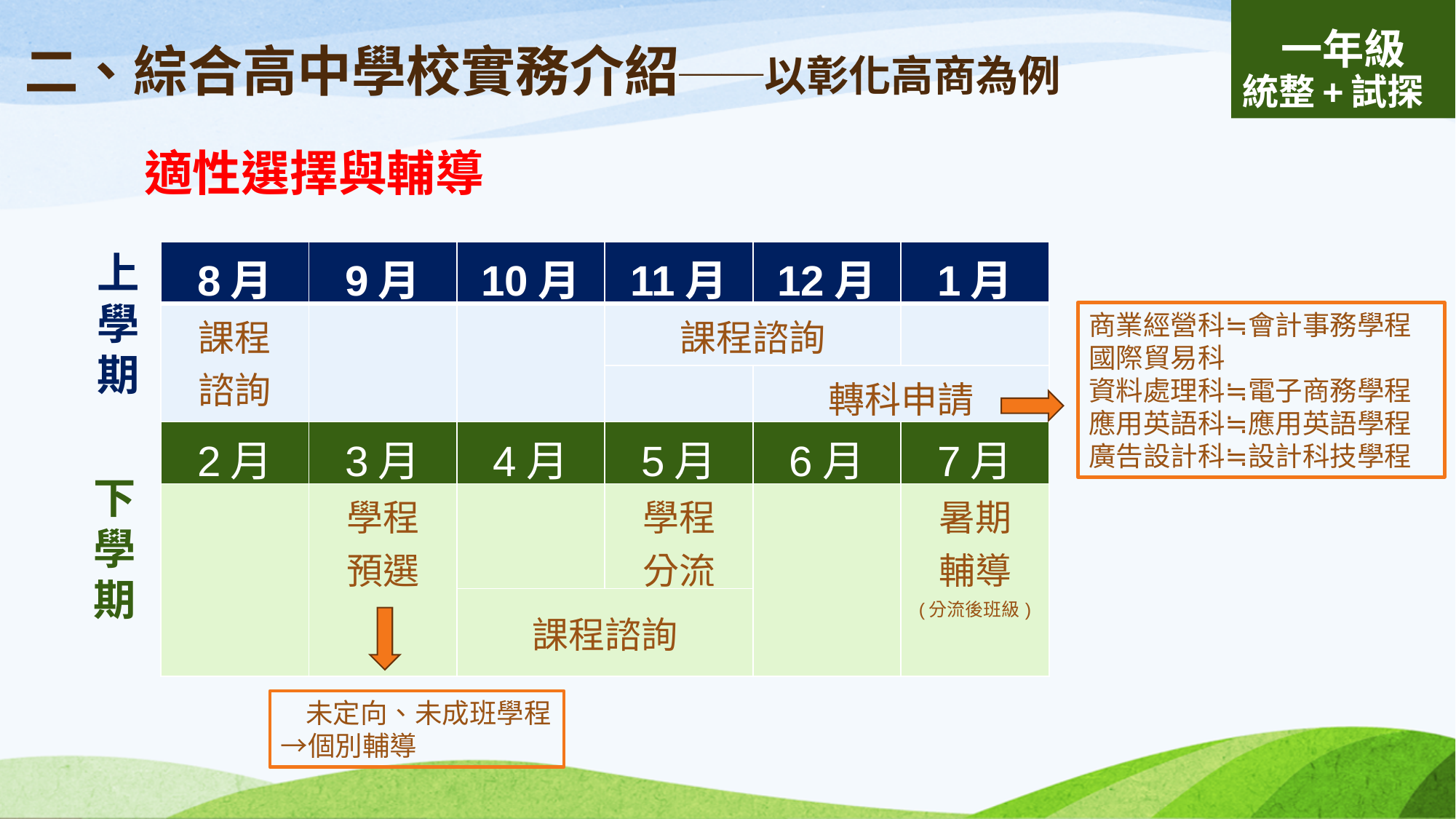

# 二、綜合高中學校實務介紹──以彰化高商為例
一年級
統整+試探
適性選擇與輔導
上學期
| 8月 | 9月 | 10月 | 11月 | 12月 | 1月 |
| --- | --- | --- | --- | --- | --- |
| 課程 諮詢 |  |  | 課程諮詢 |  |  |
|  |  |  |  | 轉科申請 |  |
| 2月 | 3月 | 4月 | 5月 | 6月 | 7月 |
|  | 學程 預選 |  | 學程 分流 |  | 暑期 輔導 (分流後班級) |
|  |  | 課程諮詢 |  |  |  |
商業經營科≒會計事務學程
國際貿易科
資料處理科≒電子商務學程
應用英語科≒應用英語學程
廣告設計科≒設計科技學程

下學期

   未定向、未成班學程→個別輔導